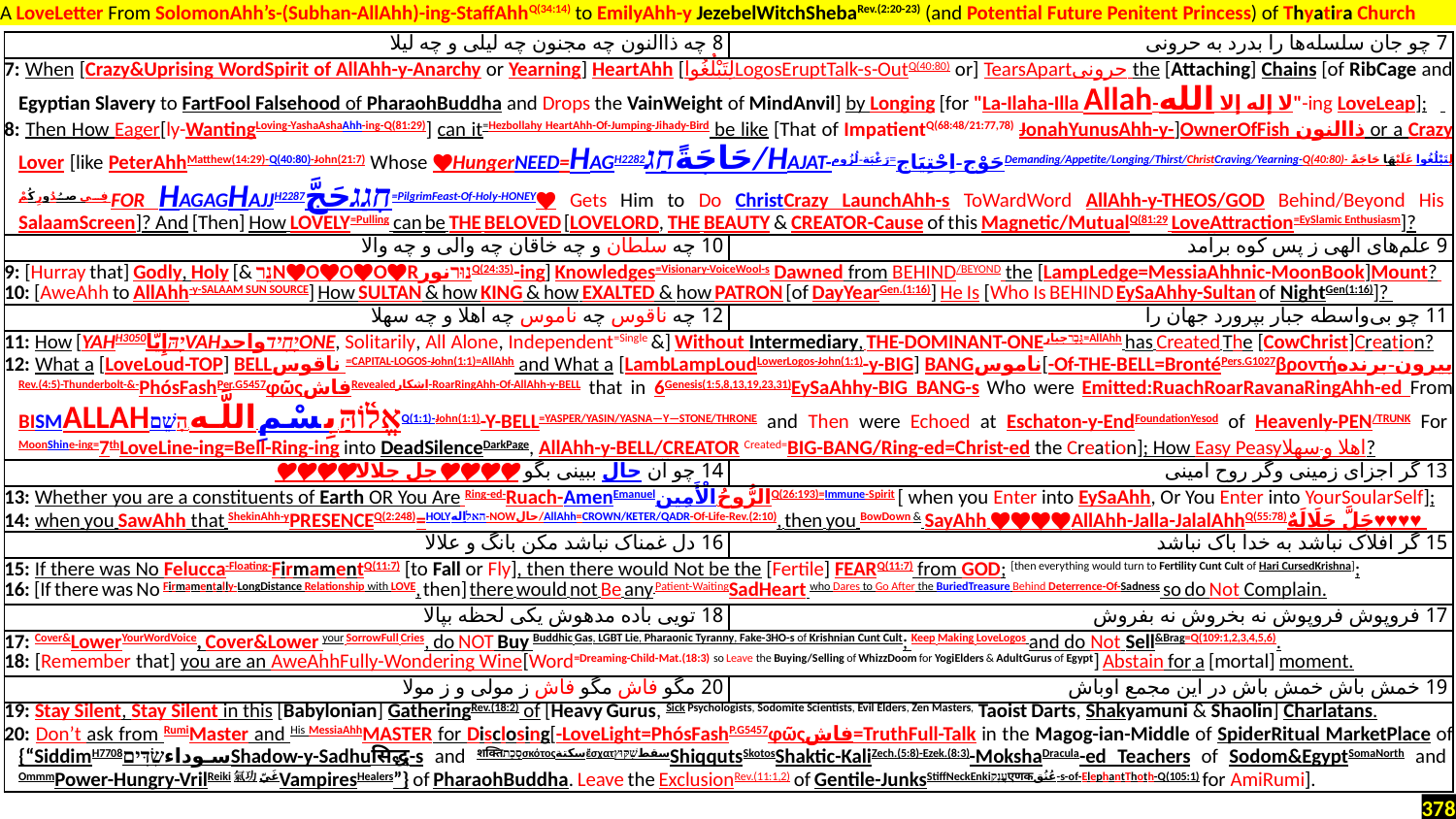

A LoveLetter From SolomonAhh’s-(Subhan-AllAhh)-ing-StaffAhhQ(34:14) to EmilyAhh-y JezebelWitchShebaRev.(2:20-23) (and Potential Future Penitent Princess) of Thyatira Church
| 8 چه ذاالنون چه مجنون چه لیلی و چه لیلا | 7 چو جان سلسله‌ها را بدرد به حرونی |
| --- | --- |
| 7: When [Crazy&Uprising WordSpirit of AllAhh-y-Anarchy or Yearning] HeartAhh [لِتَبْلُغُواLogosEruptTalk-s-OutQ(40:80) or] TearsApartحرونی the [Attaching] Chains [of RibCage and Egyptian Slavery to FartFool Falsehood of PharaohBuddha and Drops the VainWeight of MindAnvil] by Longing [for "La-Ilaha-Illa Allah-لا إله إلا الله"-ing LoveLeap]; 8: Then How Eager[ly-WantingLoving-YashaAshaAhh-ing-Q(81:29)] can it=Hezbollahy HeartAhh-Of-Jumping-Jihady-Bird be like [That of ImpatientQ(68:48/21:77,78) JonahYunusAhh-y-]OwnerOfFish ذاالنون or a Crazy Lover [like PeterAhhMatthew(14:29)-Q(40:80)-John(21:7) Whose ♥HungerNEED=HAGH2282حَاجَةًחַג/HAJAT-حَوْج-اِحْتِيَاج=رَغْبَة-لُزُومDemanding/Appetite/Longing/Thirst/ChristCraving/Yearning-Q(40:80)- لِتَبْلُغُوا عَلَيْهَا حَاجَةً فِي صُدُورِكُمْ FOR HAGAGHAJJH2287חָגַגحَجَّ=PilgrimFeast-Of-Holy-HONEY♥ Gets Him to Do ChristCrazy LaunchAhh-s ToWardWord AllAhh-y-THEOS/GOD Behind/Beyond His SalaamScreen]? And [Then] How LOVELY=Pulling can be THE BELOVED [LoveLord, THE BEAUTY & CREATOR-Cause of this Magnetic/MutualQ(81:29 LoveAttraction=EySlamic Enthusiasm]? |  |
| 10 چه سلطان و چه خاقان چه والی و چه والا | 9 علم‌های الهی ز پس کوه برآمد |
| 9: [Hurray that] Godly, Holy [& נֵרN♥O♥O♥O♥RנוּרنورQ(24:35)-ing] Knowledges=Visionary-VoiceWool-s Dawned from BEHIND/BEYOND the [LampLedge=MessiaAhhnic-MoonBook]Mount? 10: [AweAhh to AllAhh-y-SALAAM SUN SOURCE] How SULTAN & how KING & how EXALTED & how PATRON [of DayYearGen.(1:16)] He Is [Who Is BEHIND EySaAhhy-Sultan of NightGen(1:16)]? |  |
| 12 چه ناقوس چه ناموس چه اهلا و چه سهلا | 11 چو بی‌واسطه جبار بپرورد جهان را |
| 11: How [YAHH3050יָהּإِيَّاVAHיָחִידواحدONE, Solitarily, All Alone, Independent=Single &] Without Intermediary, THE-DOMINANT-ONEגָּבַרجبار=AllAhh has Created The [CowChrist]Creation? 12: What a [LoveLoud-TOP] BELLناقوس =CAPITAL-LOGOS-John(1:1)=AllAhh and What a [LambLampLoudLowerLogos-John(1:1)-y-BIG] BANGناموس[-Of-THE-BELL=BrontéPers.G1027βροντήبیرون-برنده Rev.(4:5)-Thunderbolt-&-PhósFashPer.G5457φῶςفاشRevealedاشکار-RoarRingAhh-Of-AllAhh-y-BELL that in 6Genesis(1:5,8,13,19,23,31)EySaAhhy-BIG BANG-s Who were Emitted:RuachRoarRavanaRingAhh-ed From BISMALLAHאֱל֫וֹהַּ.بِسْمِ اللَّـه.הָשֵׁםQ(1:1)-John(1:1)-Y-BELL=YASPER/YASIN/YASNA—Y—STONE/THRONE and Then were Echoed at Eschaton-y-EndFoundationYesod of Heavenly-PEN/TRUNK For MoonShine-ing=7thLoveLine-ing=Bell-Ring-ing into DeadSilenceDarkPage, AllAhh-y-BELL/CREATOR Created=BIG-BANG/Ring-ed=Christ-ed the Creation]; How Easy Peasyاهلا و سهلا? |  |
| 14 چو آن حال ببینی بگو ♥♥♥♥جل جلالا♥♥♥♥ | 13 گر اجزای زمینی وگر روح امینی |
| 13: Whether you are a constituents of Earth OR You Are Ring-ed-Ruach-AmenEmanuelالرُّوحُ الْأَمِينQ(26:193)=Immune-Spirit [ when you Enter into EySaAhh, Or You Enter into YourSoularSelf]; 14: when you SawAhh that ShekinAhh-yPRESENCEQ(2:248)=HOLYהאלاِله-NOWحال/AllAhh=CROWN/KETER/QADR-Of-Life-Rev.(2:10), then you BowDown & SayAhh ♥♥♥♥AllAhh-Jalla-JalalAhhQ(55:78)جَلَّ جَلَالَهٌ♥♥♥♥ |  |
| 16 دل غمناک نباشد مکن بانگ و علالا | 15 گر افلاک نباشد به خدا باک نباشد |
| 15: If there was No Felucca-Floating-FirmamentQ(11:7) [to Fall or Fly], then there would Not be the [Fertile] FEARQ(11:7) from GOD; [then everything would turn to Fertility Cunt Cult of Hari CursedKrishna]; 16: [If there was No Firmamentally-LongDistance Relationship with LOVE, then] there would not Be any Patient-WaitingSadHeart who Dares to Go After the BuriedTreasure Behind Deterrence-Of-Sadness so do Not Complain. |  |
| 18 تویی باده مدهوش یکی لحظه بپالا | 17 فروپوش فروپوش نه بخروش نه بفروش |
| 17: Cover&LowerYourWordVoice, Cover&Lower your SorrowFull Cries, do NOT Buy Buddhic Gas, LGBT Lie, Pharaonic Tyranny, Fake-3HO-s of Krishnian Cunt Cult; Keep Making LoveLogos and do Not Sell&Brag=Q(109:1,2,3,4,5,6). 18: [Remember that] you are an AweAhhFully-Wondering Wine[Word=Dreaming-Child-Mat.(18:3) so Leave the Buying/Selling of WhizzDoom for YogiElders & AdultGurus of Egypt] Abstain for a [mortal] moment. |  |
| 20 مگو فاش مگو فاش ز مولی و ز مولا | 19 خمش باش خمش باش در این مجمع اوباش |
| 19: Stay Silent, Stay Silent in this [Babylonian] GatheringRev.(18:2) of [Heavy Gurus, Sick Psychologists, Sodomite Scientists, Evil Elders, Zen Masters, Taoist Darts, Shakyamuni & Shaolin] Charlatans. 20: Don’t ask from RumiMaster and His MessiaAhhMASTER for Disclosing[-LoveLight=PhósFashP.G5457φῶςفاش=TruthFull-Talk in the Magog-ian-Middle of SpiderRitual MarketPlace of {“SiddimH7708سوداءשִׂדִּיםShadow-y-Sadhuसिद्ध-s and शक्तिסָכַתσκότοςسكتةἔσχατسقطשִׁקּוּץShiqqutsSkotosShaktic-KaliZech.(5:8)-Ezek.(8:3)-MokshaDracula-ed Teachers of Sodom&EgyptSomaNorth and OmmmPower-Hungry-VrilReiki氣功غَيّVampiresHealers”} of PharaohBuddha. Leave the ExclusionRev.(11:1,2) of Gentile-JunksStiffNeckEnkiעֲנָקएणकعُنُق-s-of-ElephantThoth-Q(105:1) for AmiRumi]. |  |
378